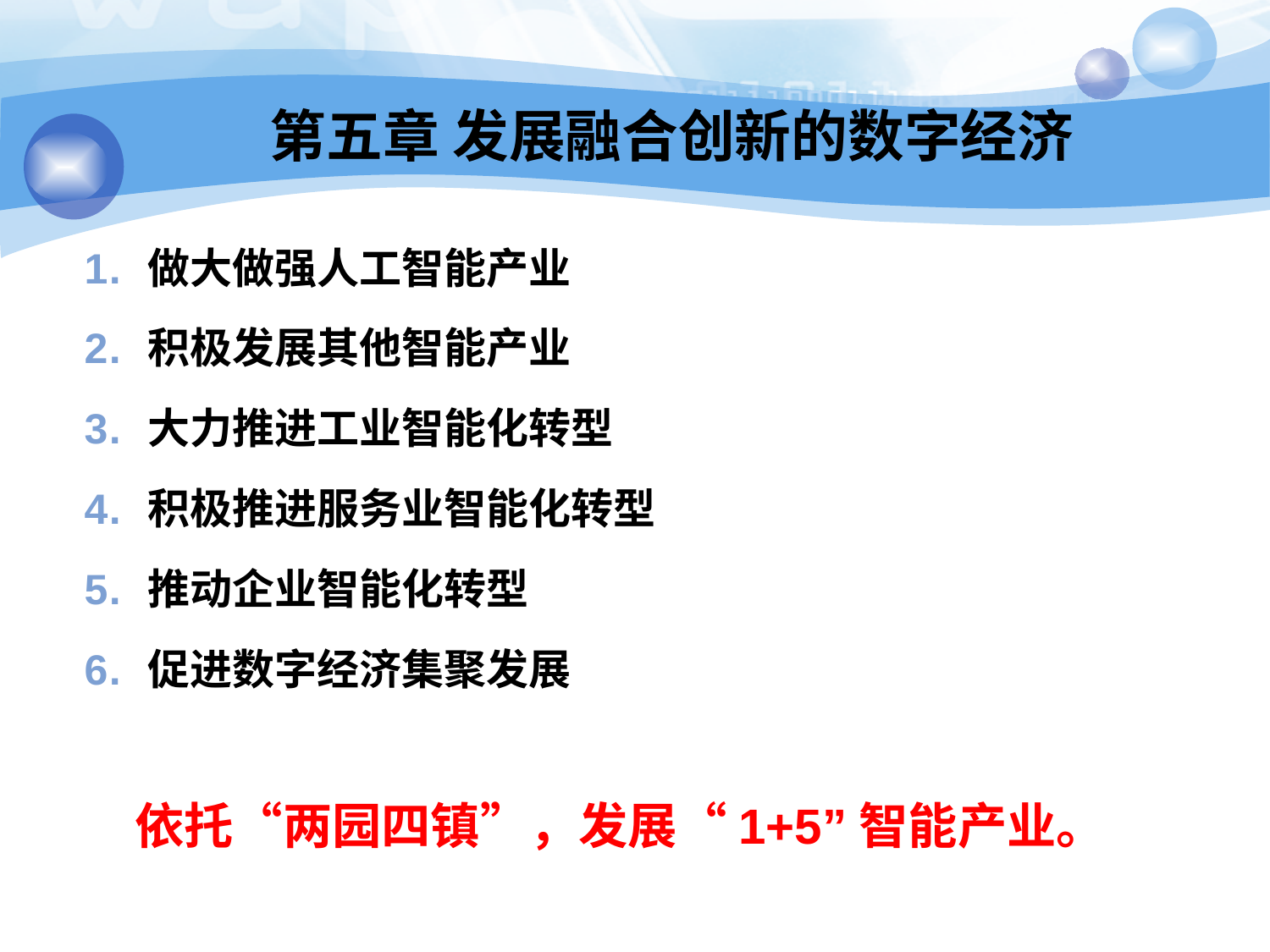

# 第五章 发展融合创新的数字经济
做大做强人工智能产业
积极发展其他智能产业
大力推进工业智能化转型
积极推进服务业智能化转型
推动企业智能化转型
促进数字经济集聚发展
依托“两园四镇”，发展“1+5”智能产业。